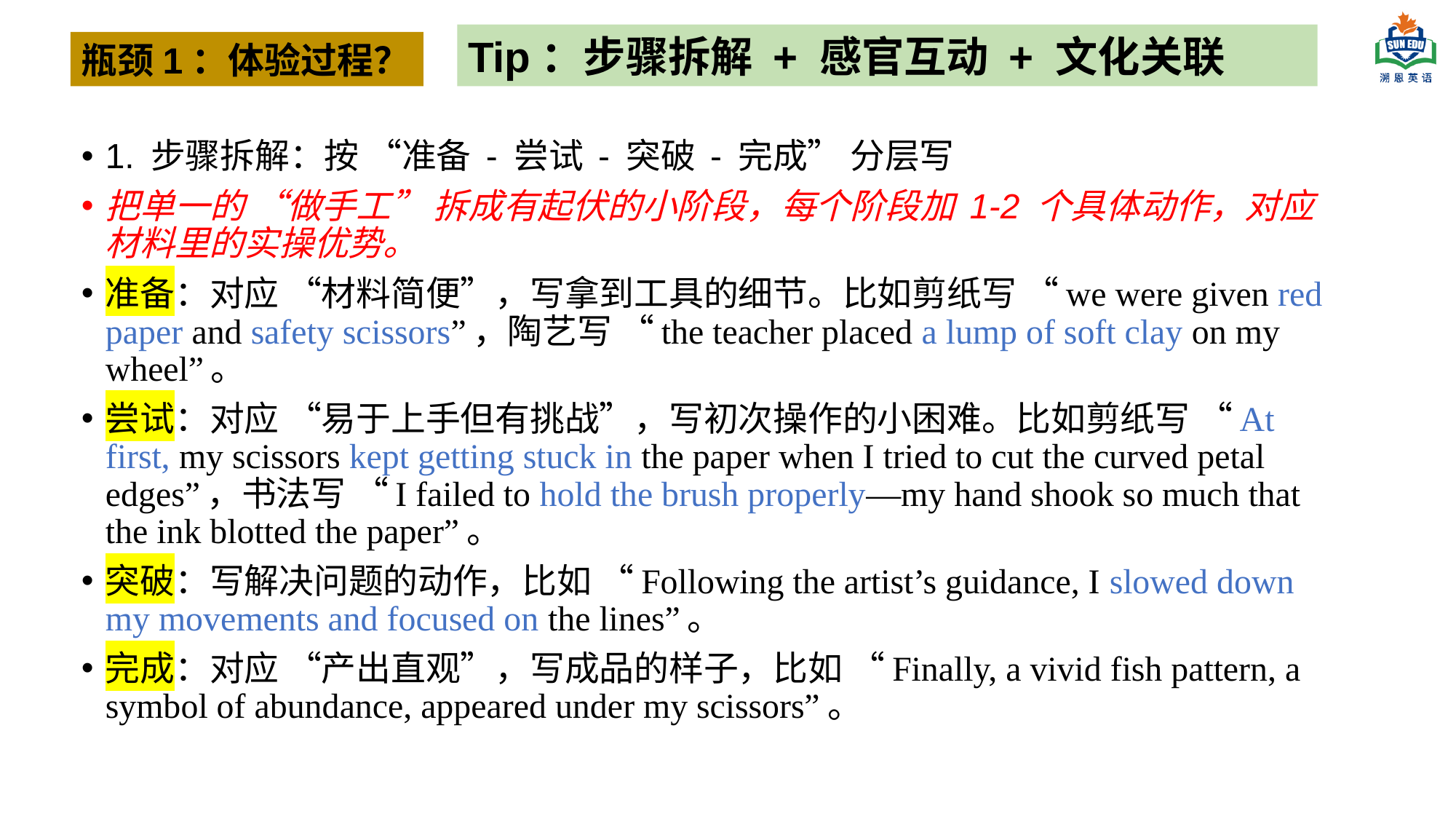

Tip：步骤拆解 + 感官互动 + 文化关联
瓶颈1：体验过程？
1. 步骤拆解：按 “准备 - 尝试 - 突破 - 完成” 分层写
把单一的 “做手工” 拆成有起伏的小阶段，每个阶段加 1-2 个具体动作，对应材料里的实操优势。
准备：对应 “材料简便”，写拿到工具的细节。比如剪纸写 “we were given red paper and safety scissors”，陶艺写 “the teacher placed a lump of soft clay on my wheel”。
尝试：对应 “易于上手但有挑战”，写初次操作的小困难。比如剪纸写 “At first, my scissors kept getting stuck in the paper when I tried to cut the curved petal edges”，书法写 “I failed to hold the brush properly—my hand shook so much that the ink blotted the paper”。
突破：写解决问题的动作，比如 “Following the artist’s guidance, I slowed down my movements and focused on the lines”。
完成：对应 “产出直观”，写成品的样子，比如 “Finally, a vivid fish pattern, a symbol of abundance, appeared under my scissors”。